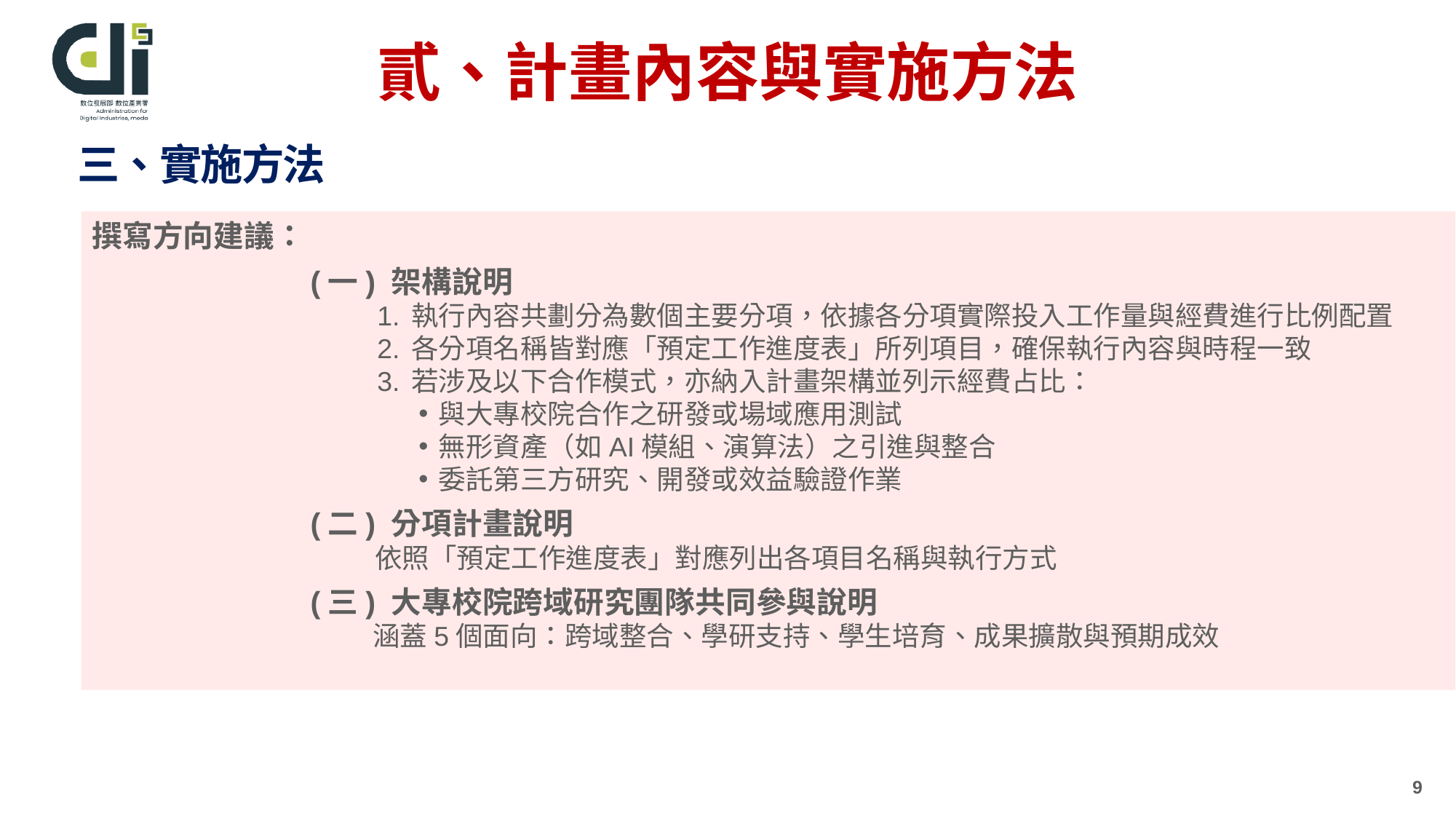

# 貳、計畫內容與實施方法
三、實施方法
撰寫方向建議：
(一) 架構說明
執行內容共劃分為數個主要分項，依據各分項實際投入工作量與經費進行比例配置
各分項名稱皆對應「預定工作進度表」所列項目，確保執行內容與時程一致
若涉及以下合作模式，亦納入計畫架構並列示經費占比：
與大專校院合作之研發或場域應用測試
無形資產（如AI模組、演算法）之引進與整合
委託第三方研究、開發或效益驗證作業
(二) 分項計畫說明
依照「預定工作進度表」對應列出各項目名稱與執行方式
(三) 大專校院跨域研究團隊共同參與說明
涵蓋5個面向：跨域整合、學研支持、學生培育、成果擴散與預期成效

9